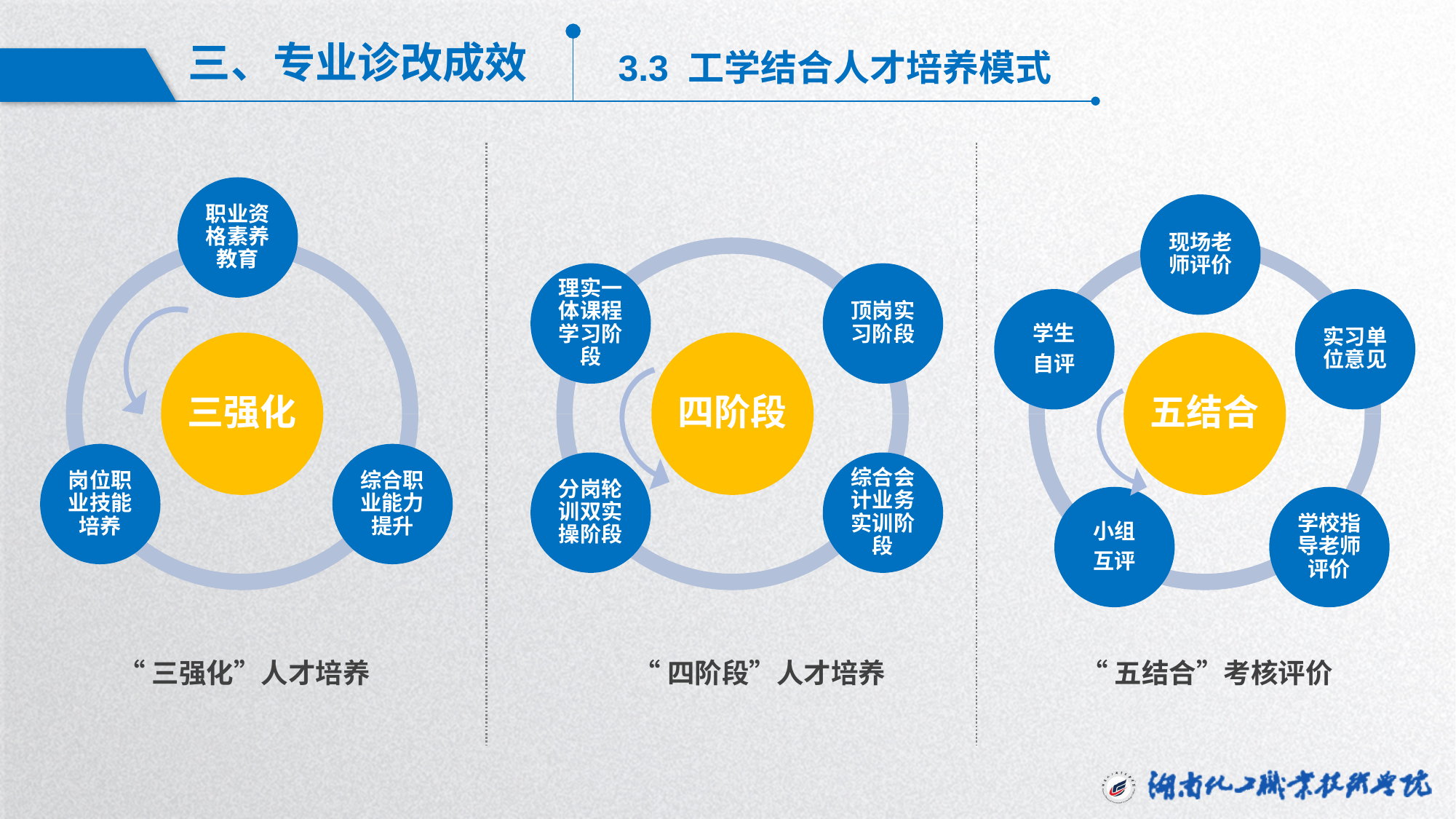

三、专业诊改成效
3.3 工学结合人才培养模式

职业资格素养教育
现场老师评价

三强化

四阶段

五结合
理实一体课程学习阶段
顶岗实习阶段
学生
自评
实习单位意见

岗位职业技能培养
综合职业能力提升
分岗轮训双实操阶段
综合会计业务实训阶段
小组
互评
学校指导老师评价
“三强化”人才培养
“四阶段”人才培养
“五结合”考核评价
延时符